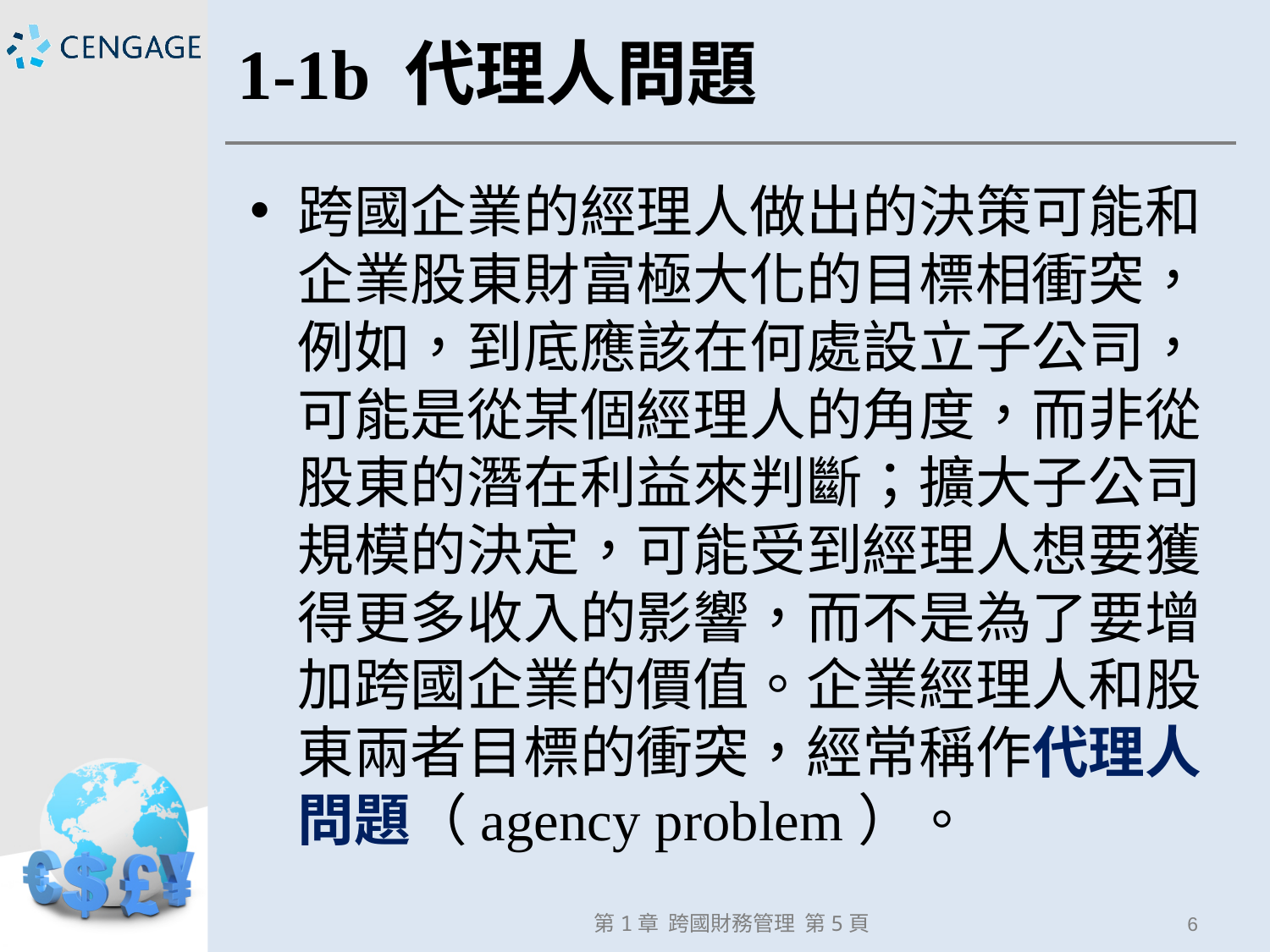

# 1-1b 代理人問題
跨國企業的經理人做出的決策可能和企業股東財富極大化的目標相衝突，例如，到底應該在何處設立子公司，可能是從某個經理人的角度，而非從股東的潛在利益來判斷；擴大子公司規模的決定，可能受到經理人想要獲得更多收入的影響，而不是為了要增加跨國企業的價值。企業經理人和股東兩者目標的衝突，經常稱作代理人問題（agency problem）。
第1章  跨國財務管理  第5頁
6